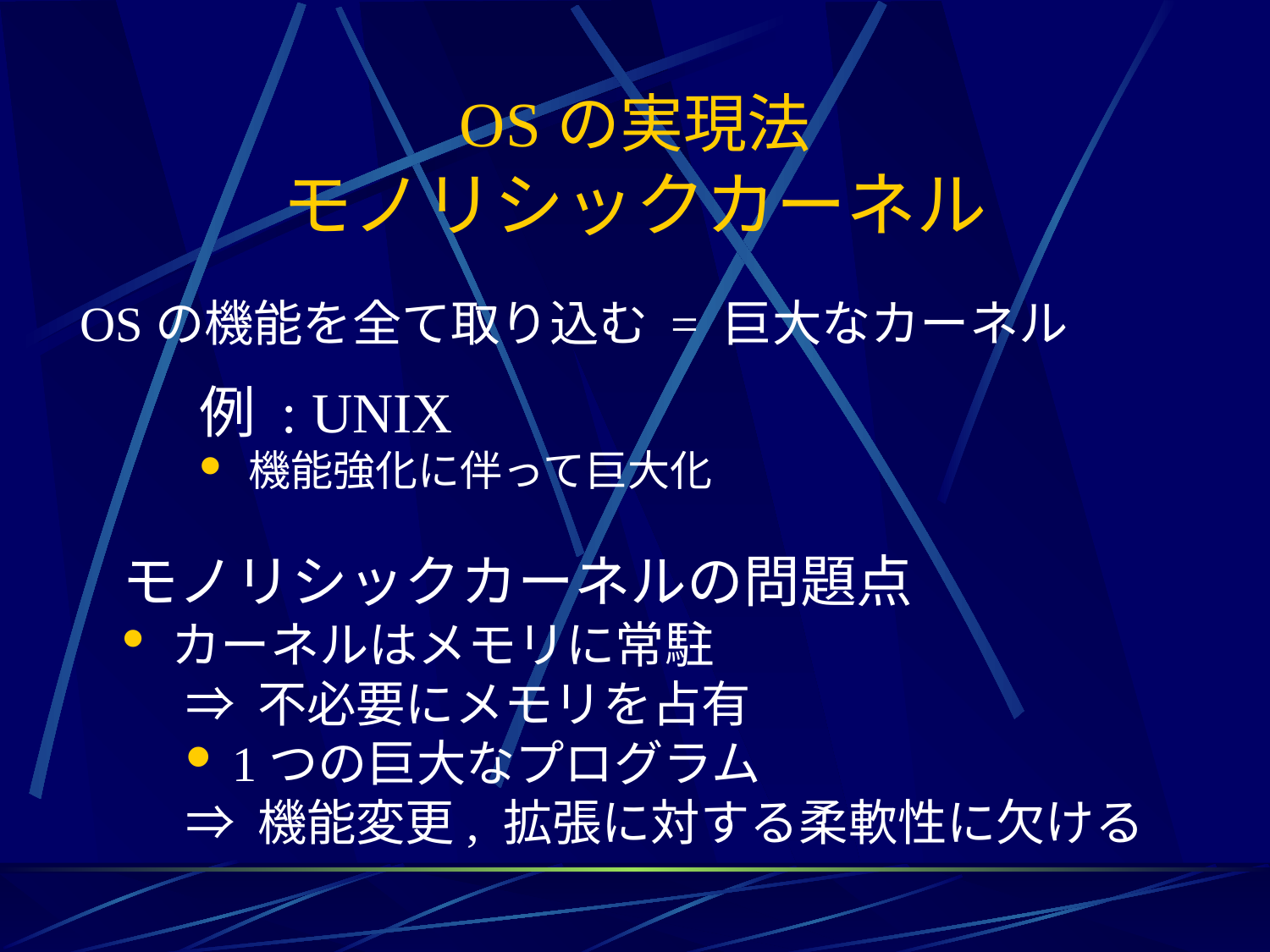

# OSの実現法 モノリシックカーネル
OSの機能を全て取り込む = 巨大なカーネル
例 : UNIX
 機能強化に伴って巨大化
モノリシックカーネルの問題点
 カーネルはメモリに常駐
⇒ 不必要にメモリを占有
 1つの巨大なプログラム
⇒ 機能変更, 拡張に対する柔軟性に欠ける